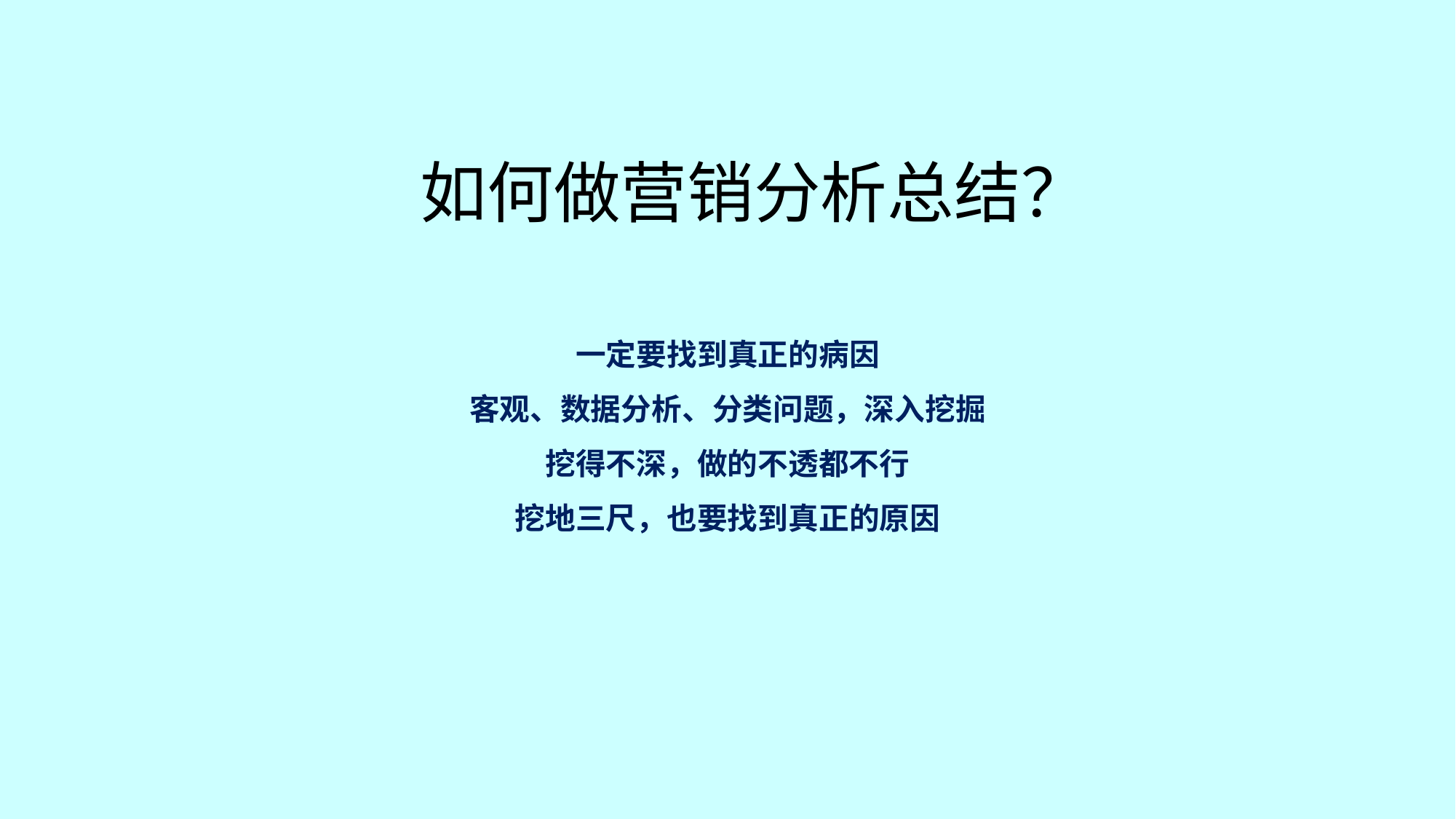

如何做营销分析总结？
一定要找到真正的病因
客观、数据分析、分类问题，深入挖掘
挖得不深，做的不透都不行
挖地三尺，也要找到真正的原因